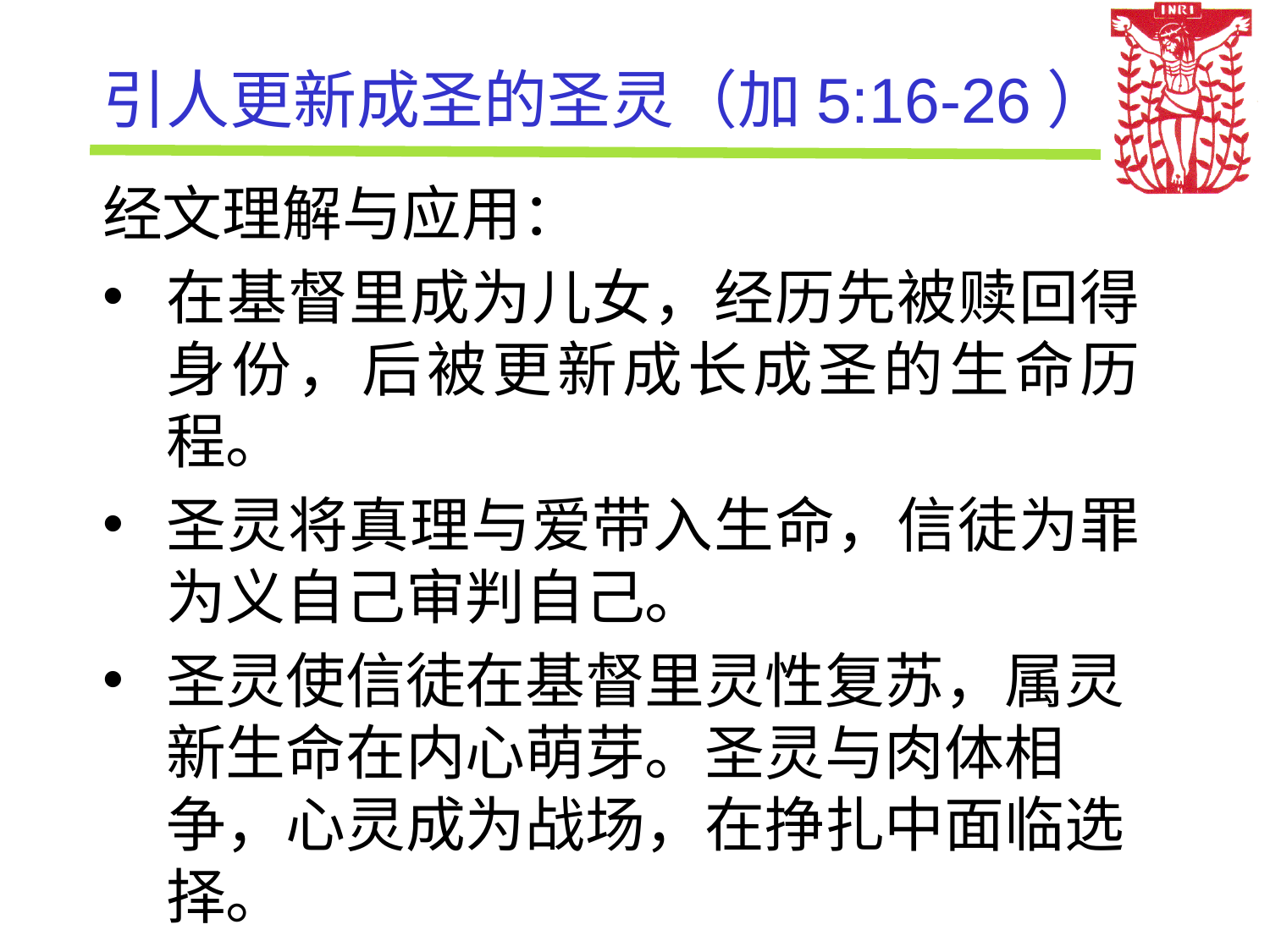

# 引人更新成圣的圣灵（加5:16-26）
经文理解与应用：
在基督里成为儿女，经历先被赎回得身份，后被更新成长成圣的生命历程。
圣灵将真理与爱带入生命，信徒为罪为义自己审判自己。
圣灵使信徒在基督里灵性复苏，属灵新生命在内心萌芽。圣灵与肉体相争，心灵成为战场，在挣扎中面临选择。